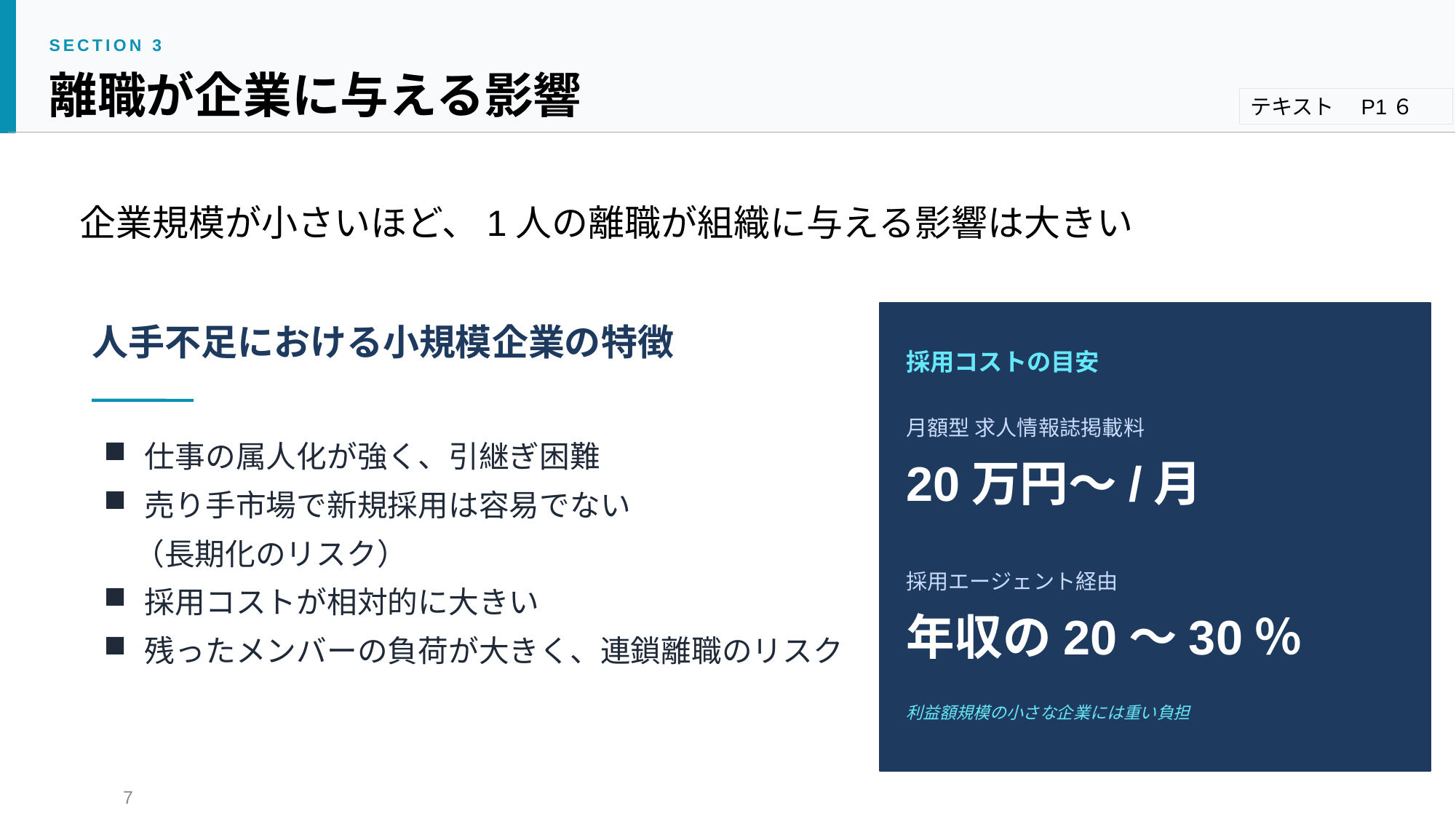

SECTION 3
離職が企業に与える影響
テキスト　P1６
企業規模が小さいほど、1人の離職が組織に与える影響は大きい

採用コストの目安
月額型 求人情報誌掲載料
20万円〜/月
採用エージェント経由
年収の20〜30％
利益額規模の小さな企業には重い負担
人手不足における小規模企業の特徴

仕事の属人化が強く、引継ぎ困難
売り手市場で新規採用は容易でない
　（長期化のリスク）
採用コストが相対的に大きい
残ったメンバーの負荷が大きく、連鎖離職のリスク
7